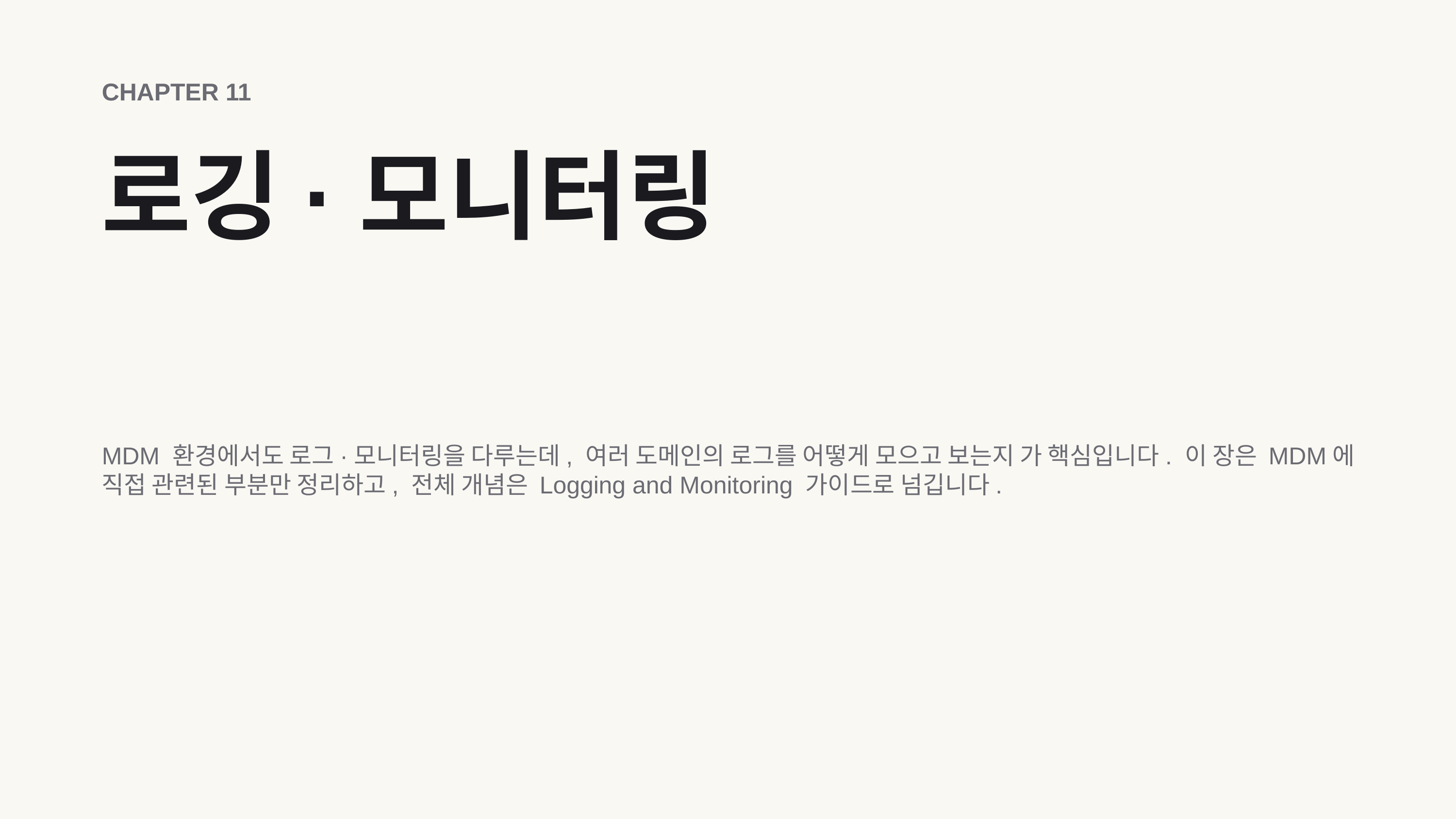

CHAPTER 11
로깅·모니터링
MDM 환경에서도 로그·모니터링을 다루는데, 여러 도메인의 로그를 어떻게 모으고 보는지 가 핵심입니다. 이 장은 MDM에 직접 관련된 부분만 정리하고, 전체 개념은 Logging and Monitoring 가이드로 넘깁니다.